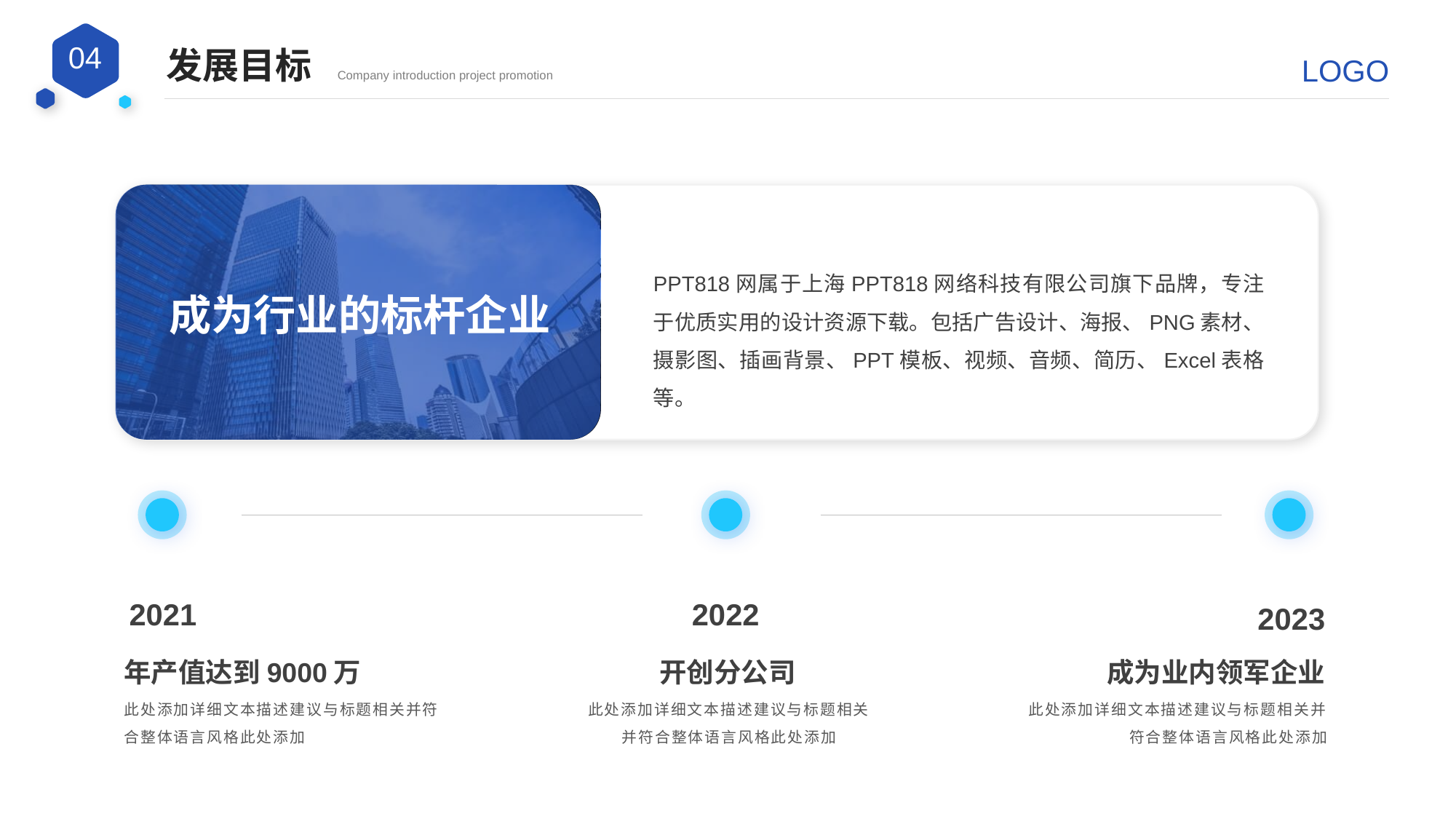

发展目标
Company introduction project promotion

PPT818网属于上海PPT818网络科技有限公司旗下品牌，专注于优质实用的设计资源下载。包括广告设计、海报、PNG素材、摄影图、插画背景、PPT模板、视频、音频、简历、Excel表格等。
成为行业的标杆企业

2021
2022
2023
年产值达到9000万
开创分公司
成为业内领军企业
此处添加详细文本描述建议与标题相关并符合整体语言风格此处添加
此处添加详细文本描述建议与标题相关并符合整体语言风格此处添加
此处添加详细文本描述建议与标题相关并符合整体语言风格此处添加